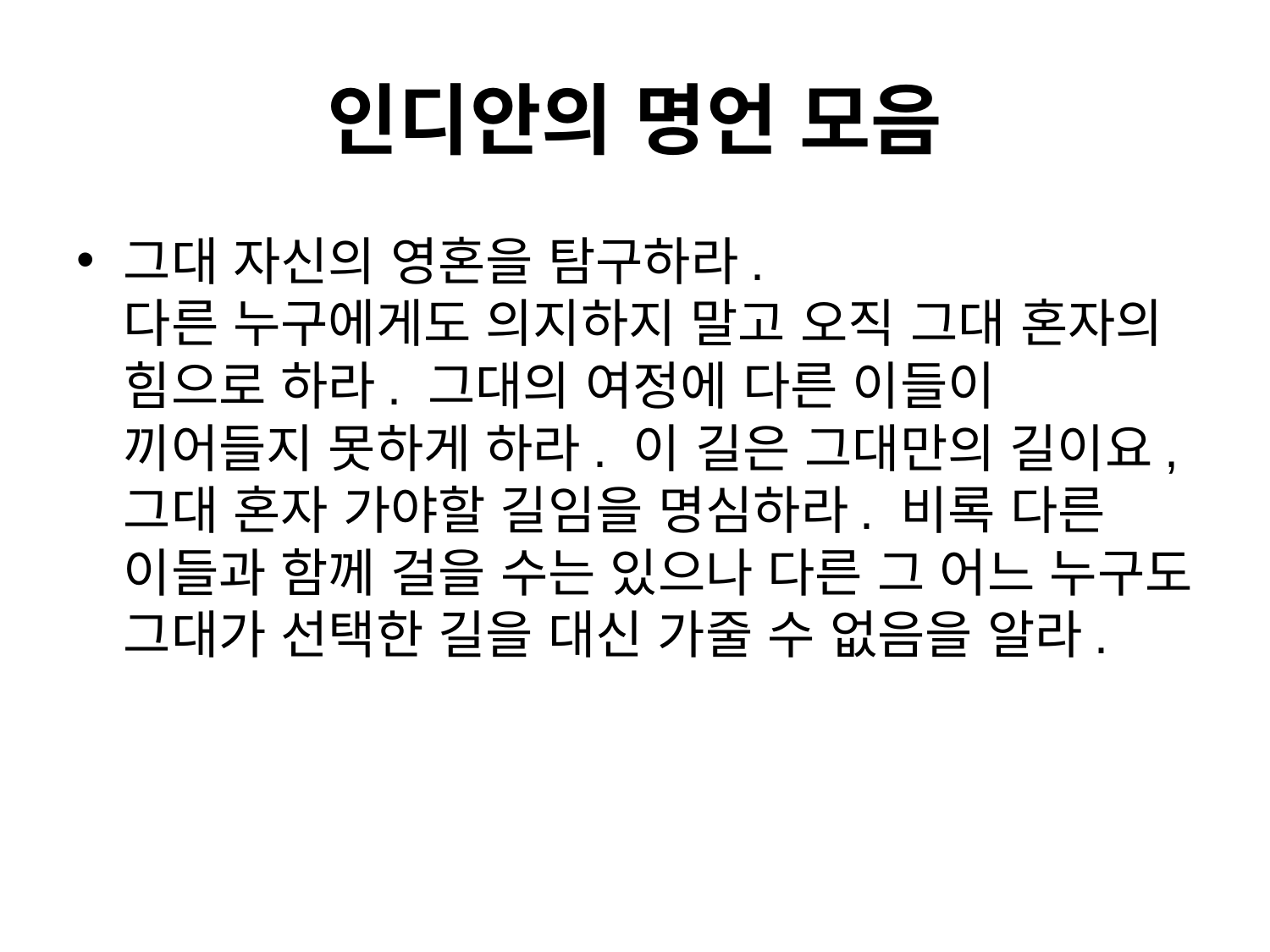

# 인디안의 명언 모음
그대 자신의 영혼을 탐구하라.
다른 누구에게도 의지하지 말고 오직 그대 혼자의 힘으로 하라. 그대의 여정에 다른 이들이 끼어들지 못하게 하라. 이 길은 그대만의 길이요, 그대 혼자 가야할 길임을 명심하라. 비록 다른 이들과 함께 걸을 수는 있으나 다른 그 어느 누구도 그대가 선택한 길을 대신 가줄 수 없음을 알라.